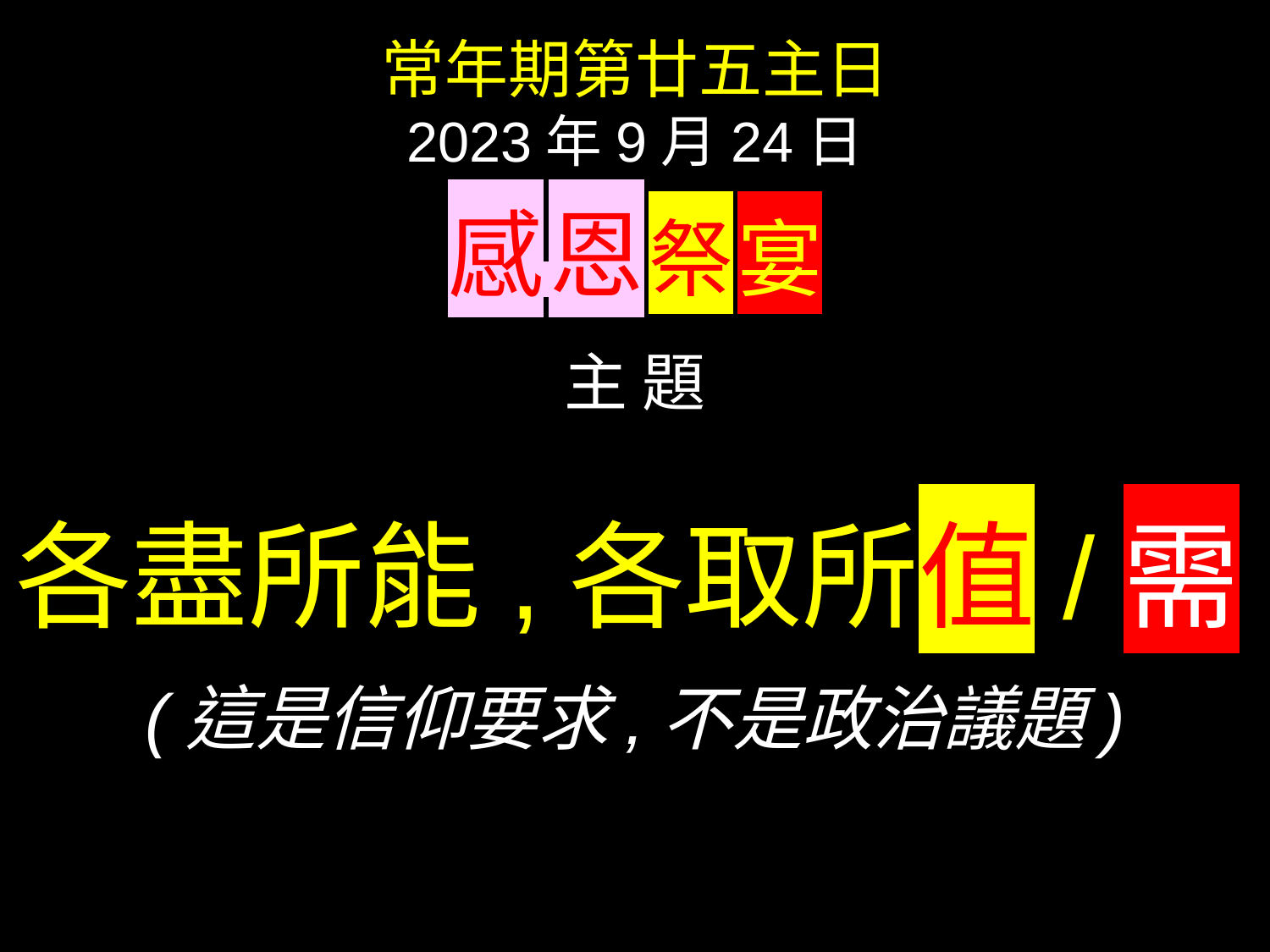

常年期第廿五主日
2023年9月24日
感 恩 祭 宴

主 題

各盡所能,各取所值/需?
(這是信仰要求,不是政治議題)